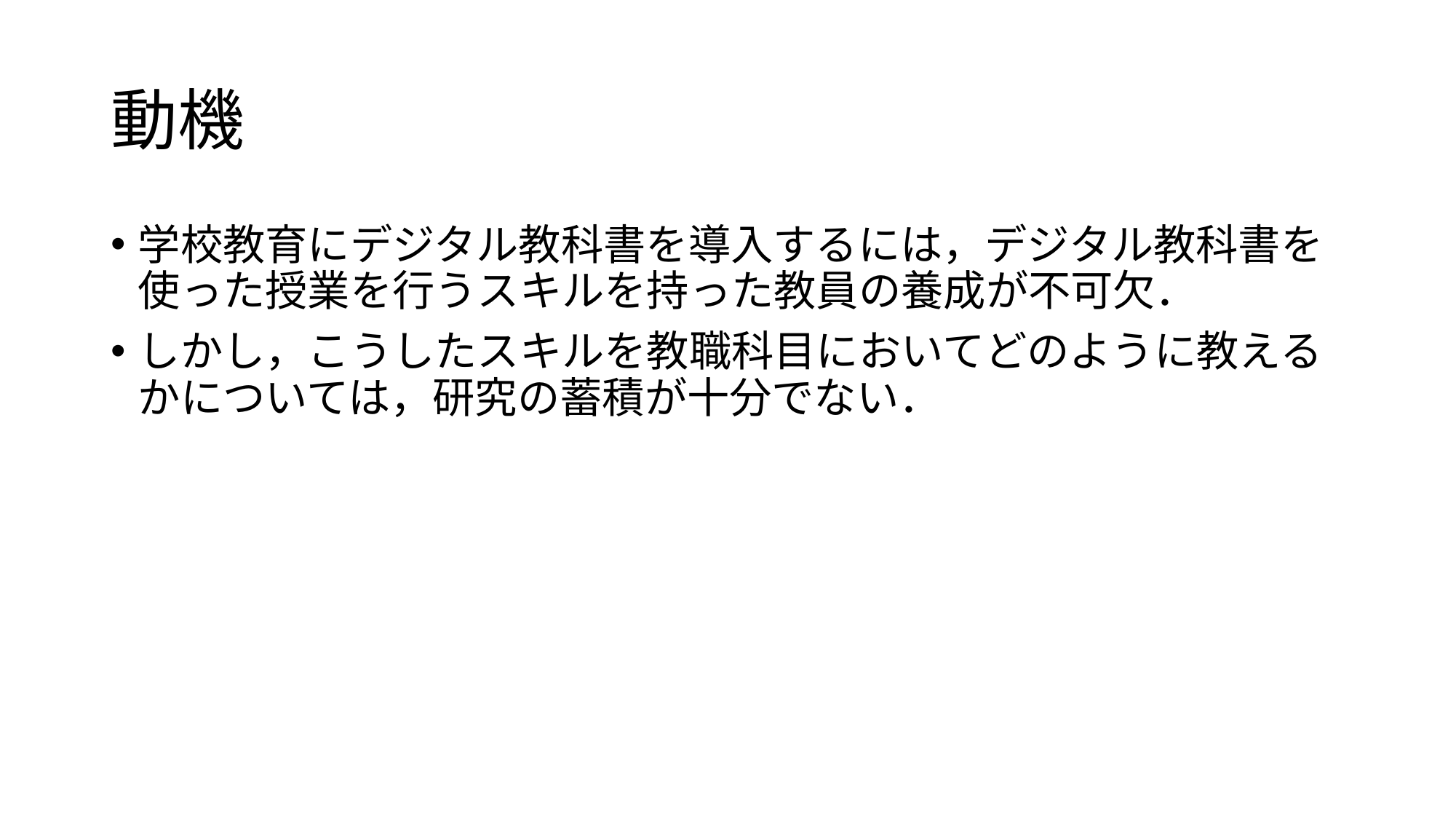

# 動機
学校教育にデジタル教科書を導入するには，デジタル教科書を使った授業を行うスキルを持った教員の養成が不可欠．
しかし，こうしたスキルを教職科目においてどのように教えるかについては，研究の蓄積が十分でない．